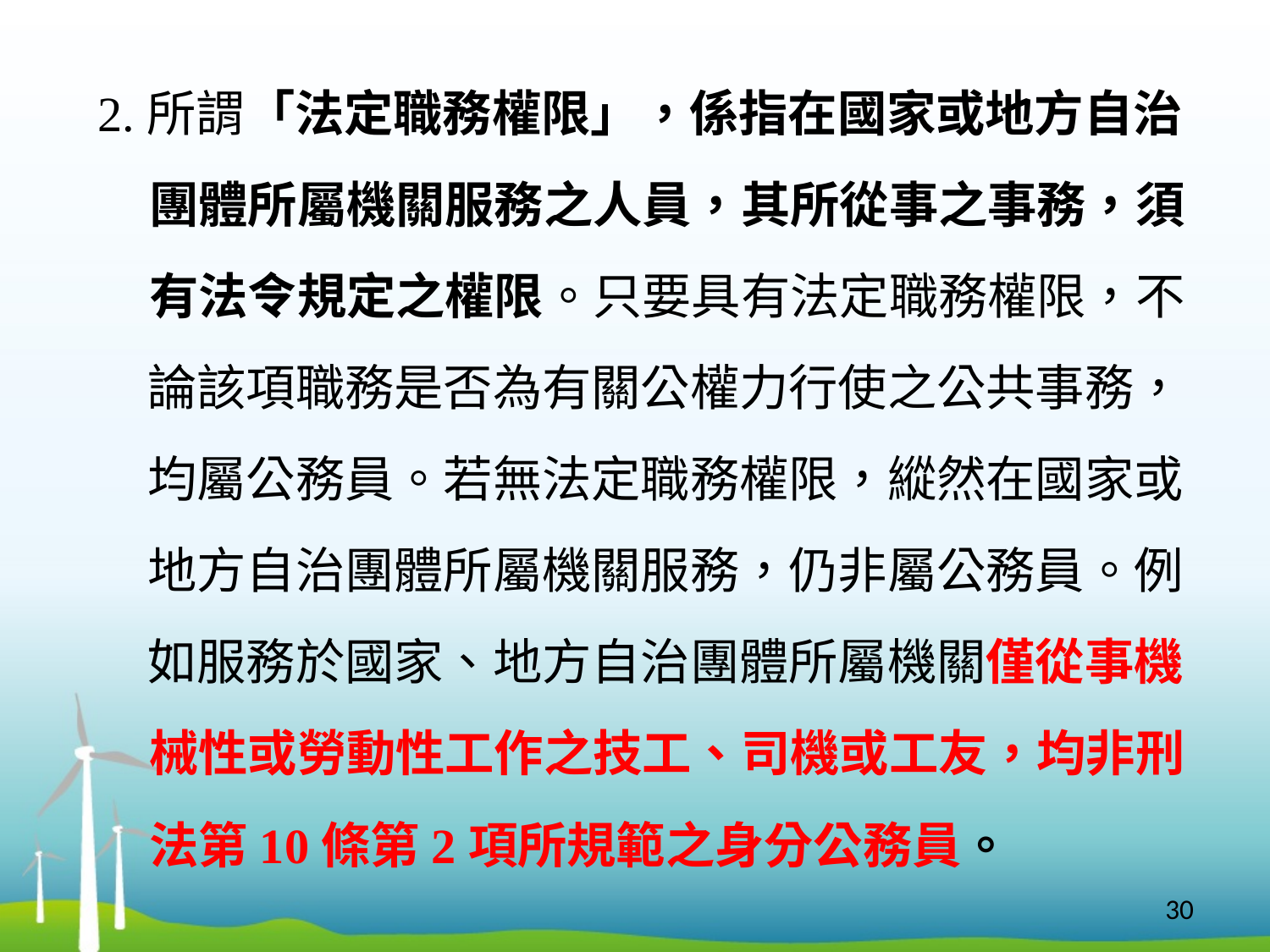

2.所謂「法定職務權限」，係指在國家或地方自治
        團體所屬機關服務之人員，其所從事之事務，須
        有法令規定之權限。只要具有法定職務權限，不
        論該項職務是否為有關公權力行使之公共事務，
        均屬公務員。若無法定職務權限，縱然在國家或
        地方自治團體所屬機關服務，仍非屬公務員。例
        如服務於國家、地方自治團體所屬機關僅從事機
        械性或勞動性工作之技工、司機或工友，均非刑
        法第10條第2項所規範之身分公務員。

30